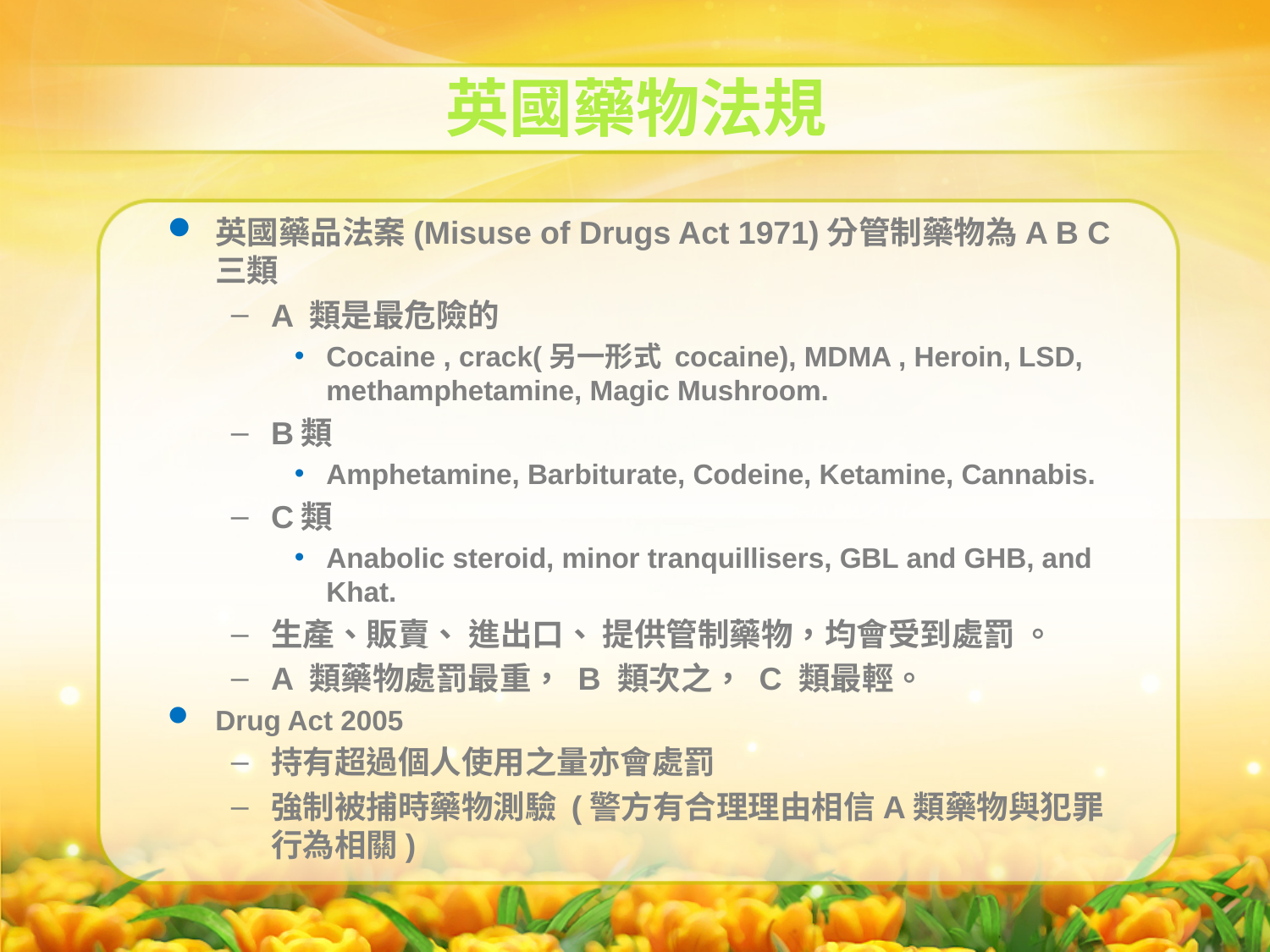

英國藥物法規
英國藥品法案(Misuse of Drugs Act 1971)分管制藥物為A B C 三類
A 類是最危險的
Cocaine , crack(另一形式 cocaine), MDMA , Heroin, LSD, methamphetamine, Magic Mushroom.
B類
Amphetamine, Barbiturate, Codeine, Ketamine, Cannabis.
C類
Anabolic steroid, minor tranquillisers, GBL and GHB, and Khat.
生產、販賣、 進出口、 提供管制藥物，均會受到處罰 。
A 類藥物處罰最重， B 類次之， C 類最輕。
Drug Act 2005
持有超過個人使用之量亦會處罰
強制被捕時藥物測驗 (警方有合理理由相信A類藥物與犯罪行為相關)